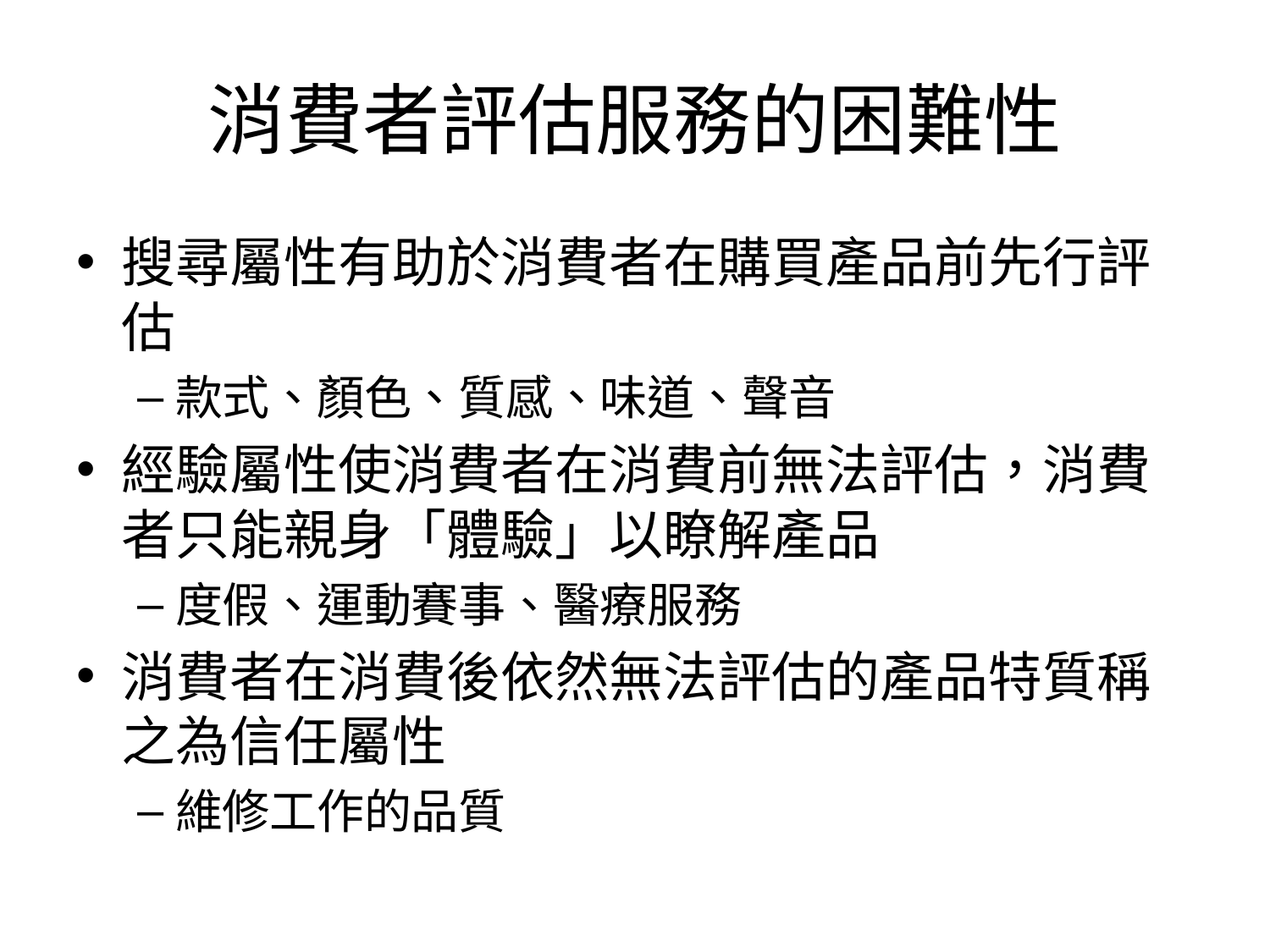

# 消費者評估服務的困難性
搜尋屬性有助於消費者在購買產品前先行評估
款式、顏色、質感、味道、聲音
經驗屬性使消費者在消費前無法評估，消費者只能親身「體驗」以瞭解產品
度假、運動賽事、醫療服務
消費者在消費後依然無法評估的產品特質稱之為信任屬性
維修工作的品質